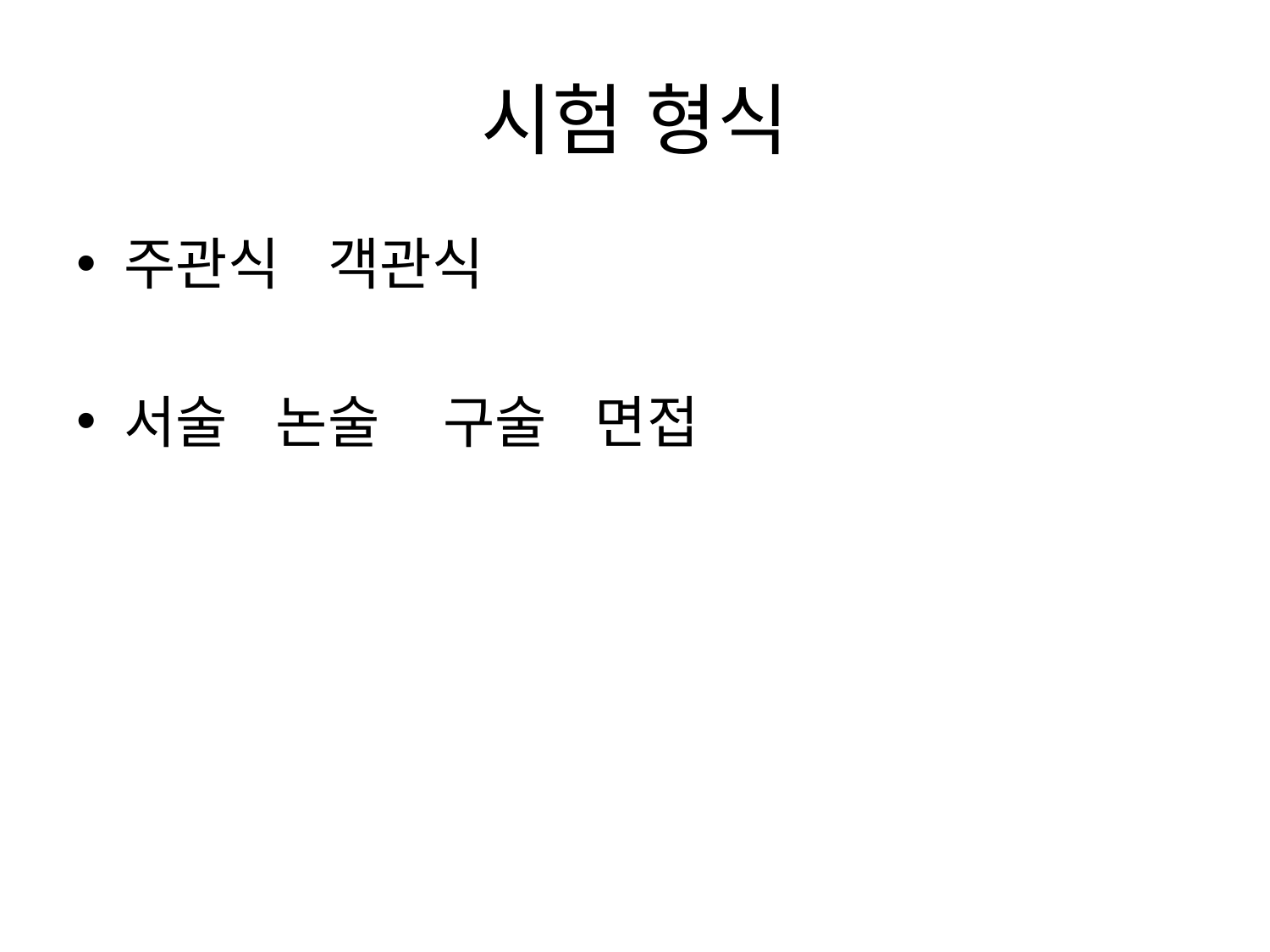

# 시험 형식
주관식   객관식

서술   논술    구술   면접